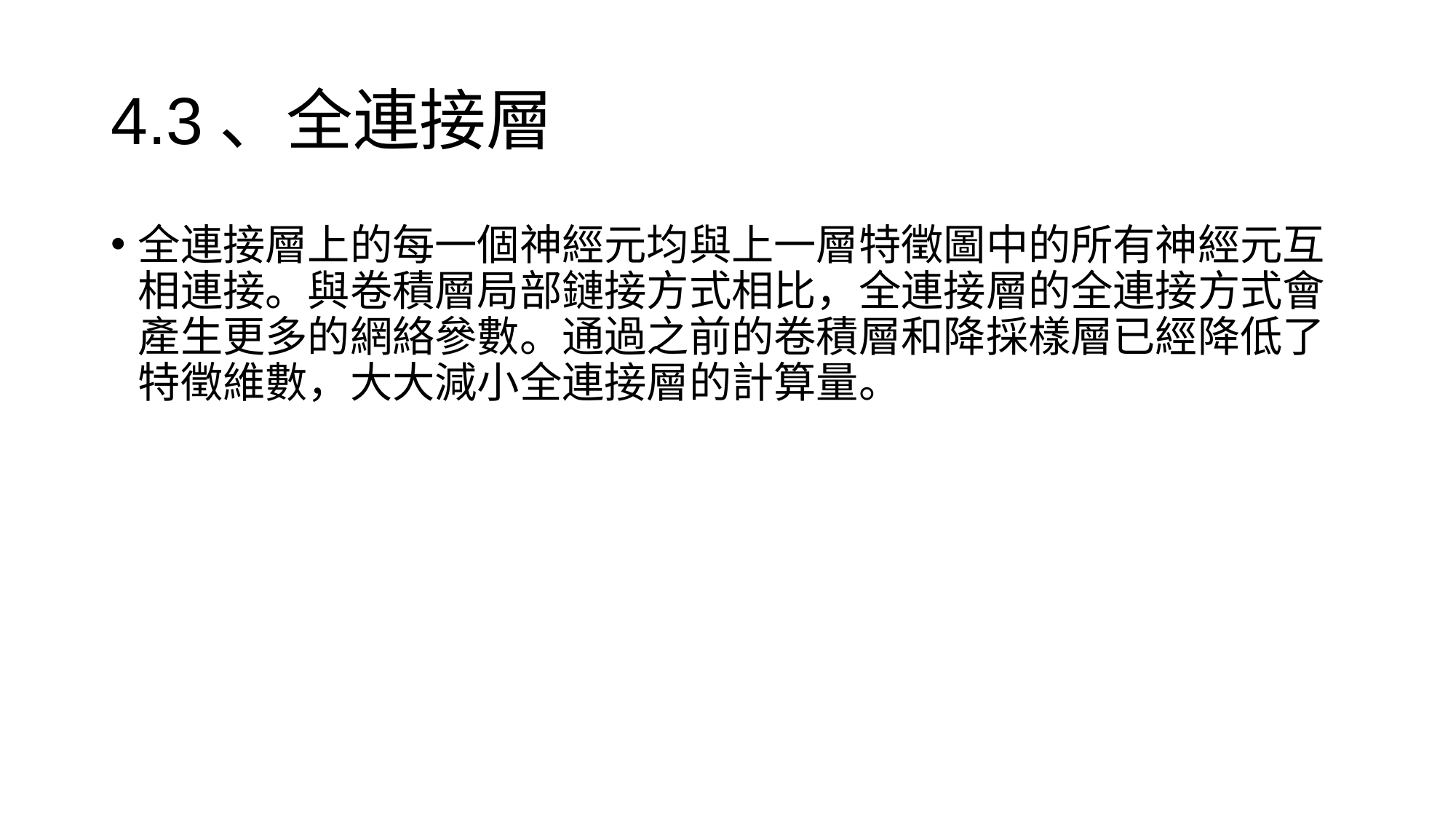

# 4.3、全連接層
全連接層上的每一個神經元均與上一層特徵圖中的所有神經元互相連接。與卷積層局部鏈接方式相比，全連接層的全連接方式會產生更多的網絡參數。通過之前的卷積層和降採樣層已經降低了特徵維數，大大減小全連接層的計算量。